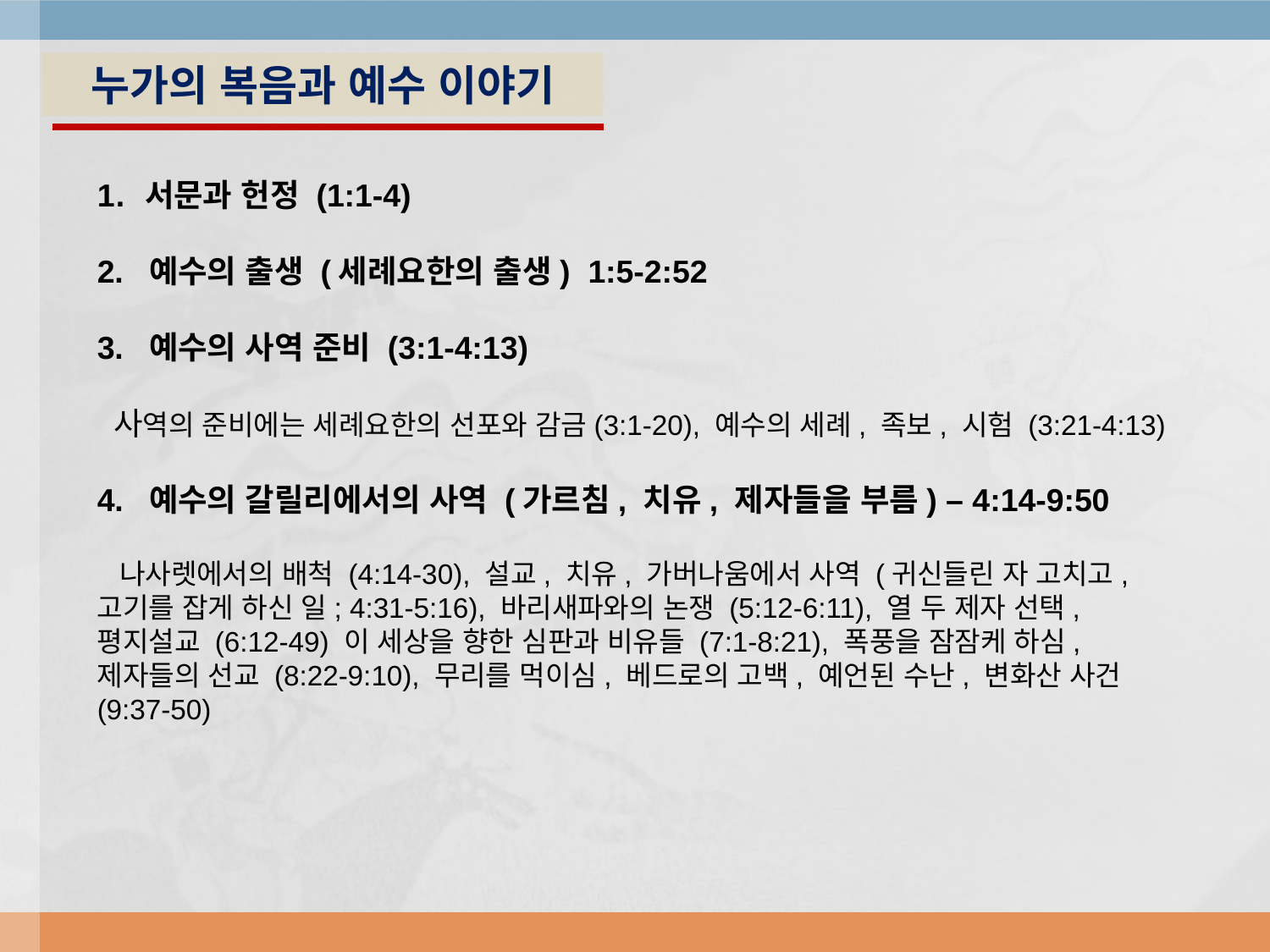

누가의 복음과 예수 이야기
서문과 헌정 (1:1-4)

2.  예수의 출생 (세례요한의 출생)  1:5-2:52

3.  예수의 사역 준비 (3:1-4:13)

 사역의 준비에는 세례요한의 선포와 감금(3:1-20), 예수의 세례, 족보, 시험 (3:21-4:13)

4.  예수의 갈릴리에서의 사역 (가르침, 치유, 제자들을 부름) – 4:14-9:50

  나사렛에서의 배척 (4:14-30), 설교, 치유, 가버나움에서 사역 (귀신들린 자 고치고, 고기를 잡게 하신 일; 4:31-5:16), 바리새파와의 논쟁 (5:12-6:11), 열 두 제자 선택, 평지설교 (6:12-49) 이 세상을 향한 심판과 비유들 (7:1-8:21), 폭풍을 잠잠케 하심, 제자들의 선교 (8:22-9:10), 무리를 먹이심, 베드로의 고백, 예언된 수난, 변화산 사건 (9:37-50)